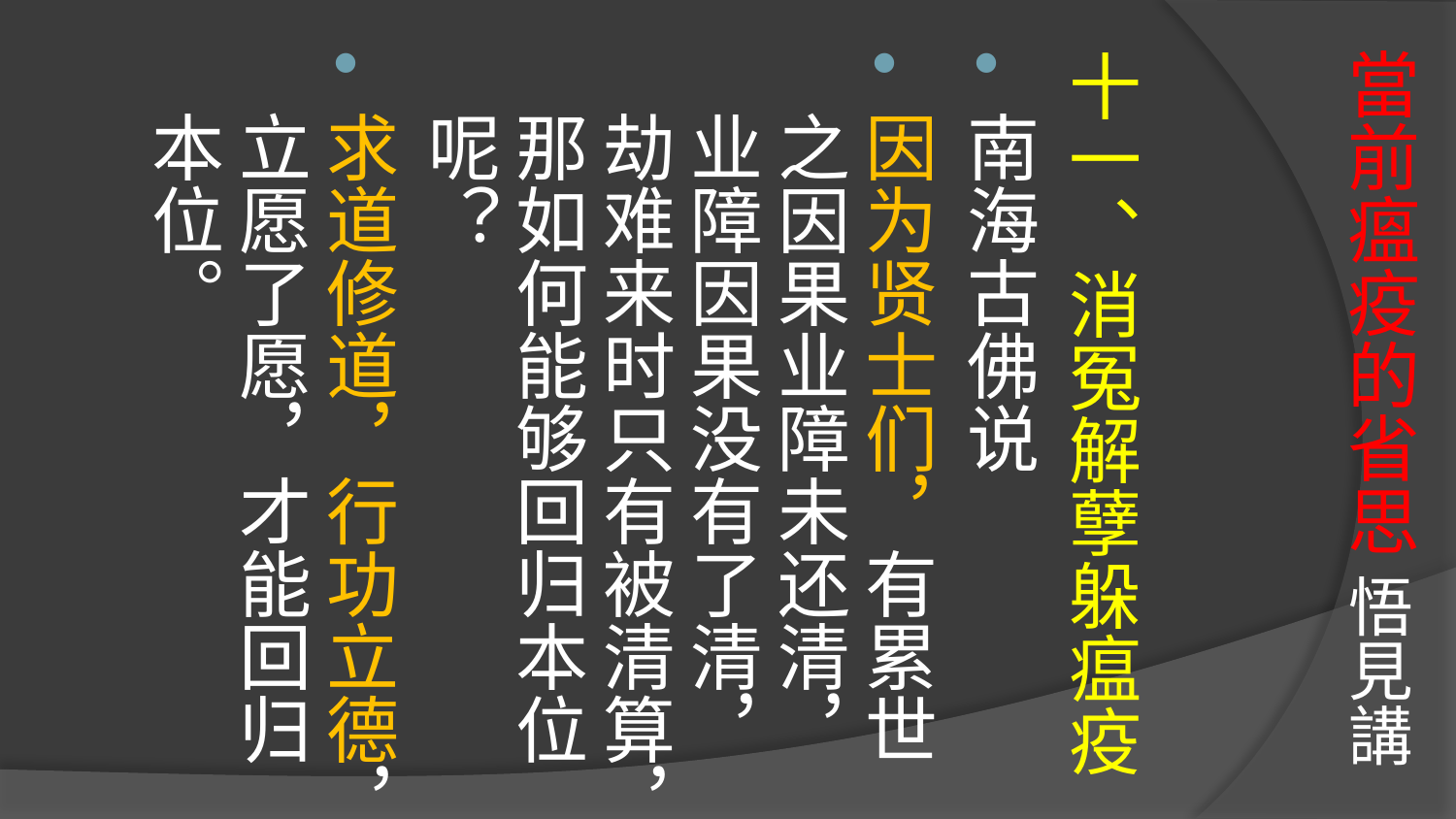

# 當前瘟疫的省思 悟見講
十一、消冤解孽躲瘟疫
南海古佛说
因为贤士们，有累世之因果业障未还清，业障因果没有了清，劫难来时只有被清算，那如何能够回归本位呢？
求道修道，行功立德，立愿了愿，才能回归本位。